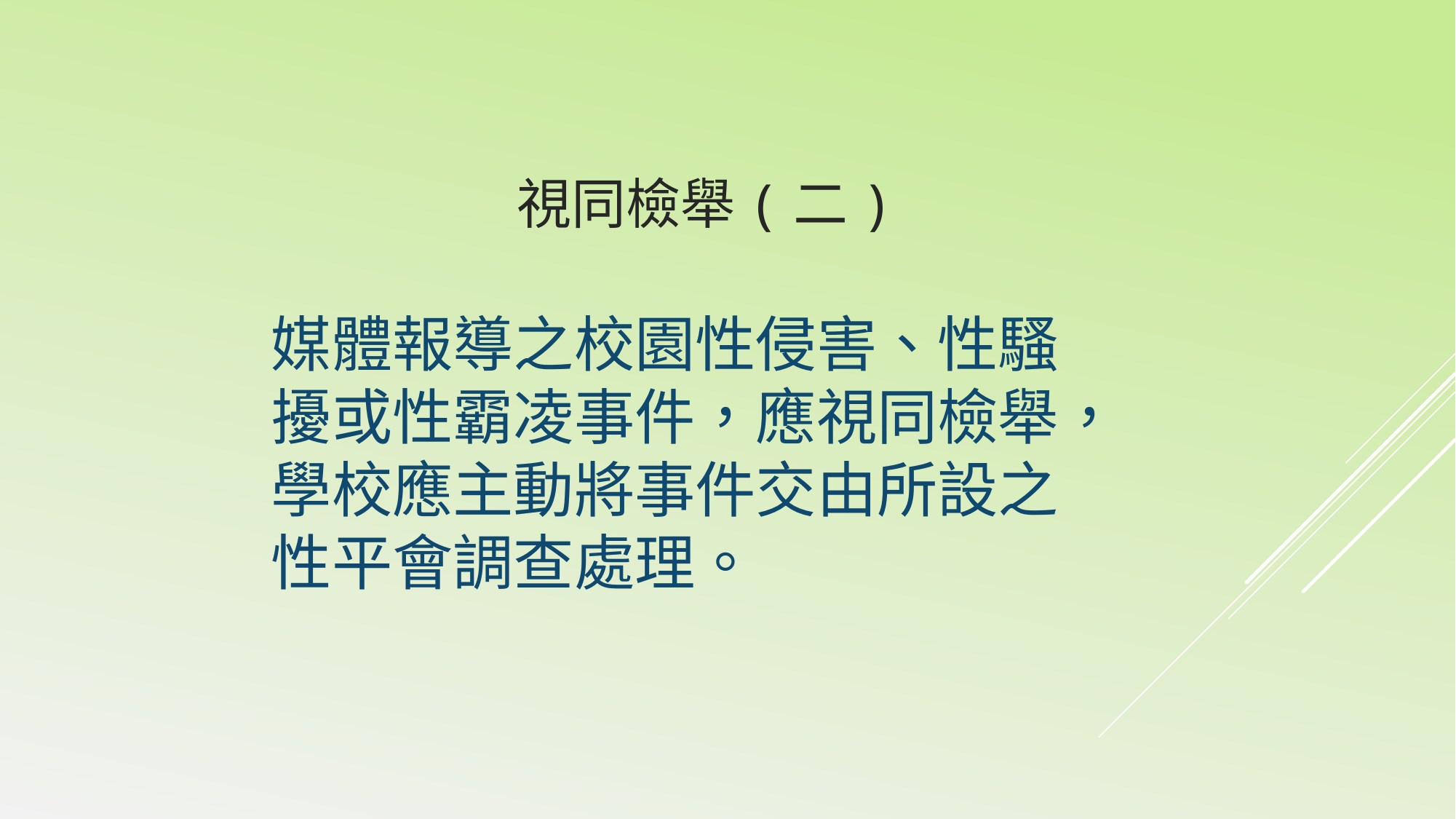

# 視同檢舉(二)
媒體報導之校園性侵害、性騷擾或性霸凌事件，應視同檢舉，學校應主動將事件交由所設之性平會調查處理。